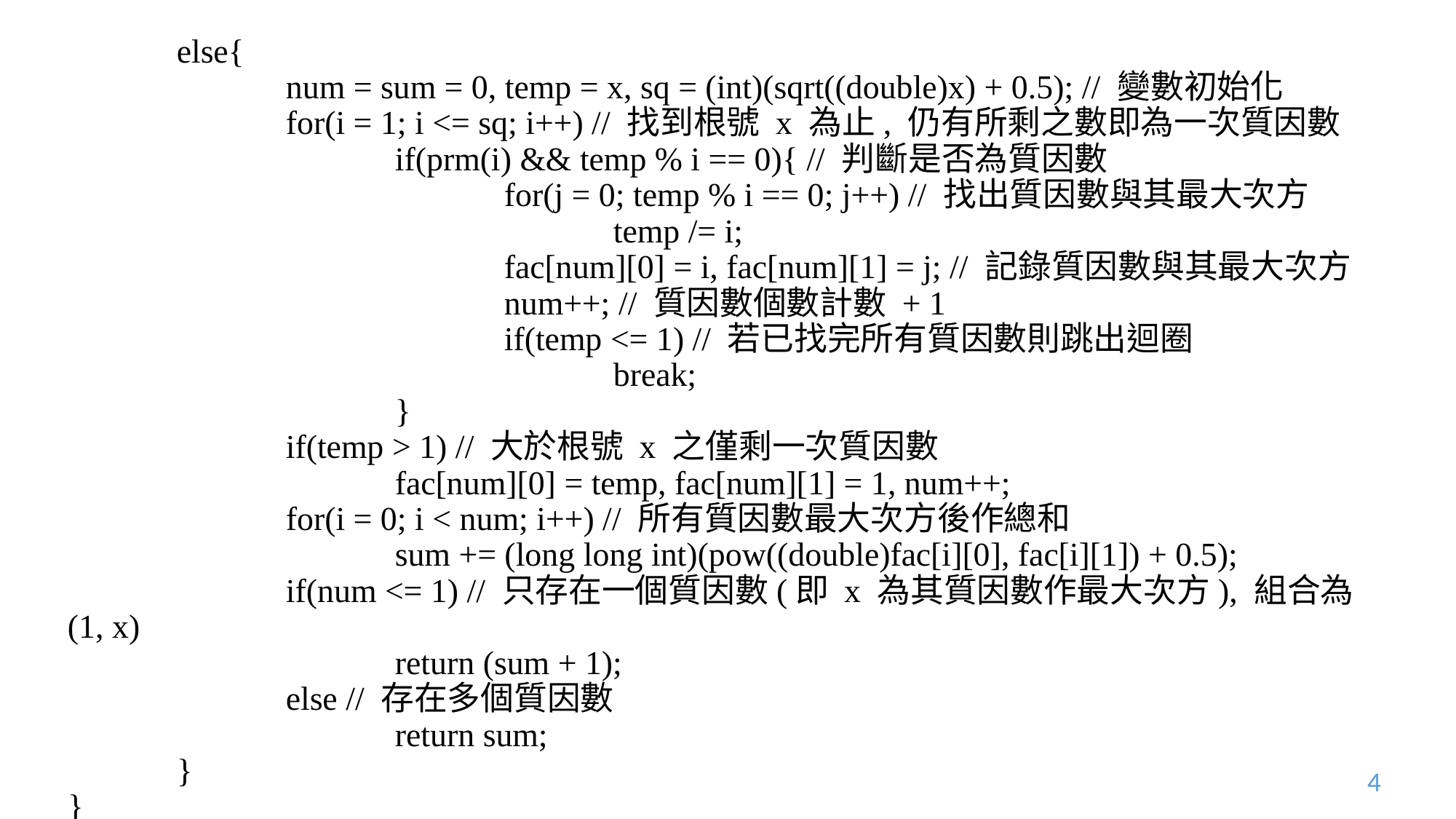

else{
		num = sum = 0, temp = x, sq = (int)(sqrt((double)x) + 0.5); // 變數初始化
		for(i = 1; i <= sq; i++) // 找到根號 x 為止, 仍有所剩之數即為一次質因數
			if(prm(i) && temp % i == 0){ // 判斷是否為質因數
				for(j = 0; temp % i == 0; j++) // 找出質因數與其最大次方
					temp /= i;
				fac[num][0] = i, fac[num][1] = j; // 記錄質因數與其最大次方
				num++; // 質因數個數計數 + 1
				if(temp <= 1) // 若已找完所有質因數則跳出迴圈
					break;
			}
		if(temp > 1) // 大於根號 x 之僅剩一次質因數
			fac[num][0] = temp, fac[num][1] = 1, num++;
		for(i = 0; i < num; i++) // 所有質因數最大次方後作總和
			sum += (long long int)(pow((double)fac[i][0], fac[i][1]) + 0.5);
		if(num <= 1) // 只存在一個質因數(即 x 為其質因數作最大次方), 組合為(1, x)
			return (sum + 1);
		else // 存在多個質因數
			return sum;
	}
}
4